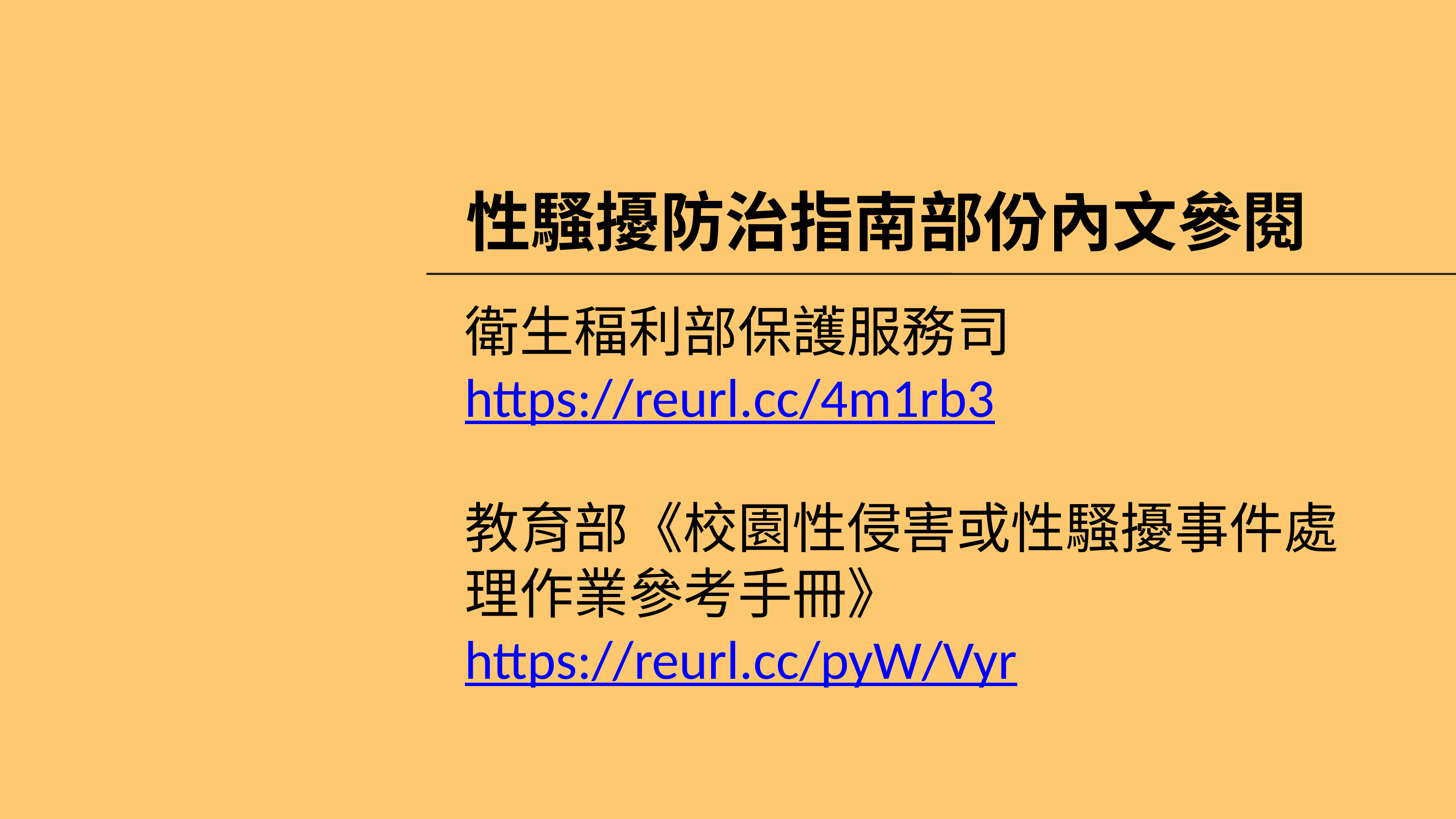

性騷擾防治指南部份內文參閱

衛生稫利部保護服務司https://reurl.cc/4m1rb3

教育部《校園性侵害或性騷擾事件處理作業參考手冊》https://reurl.cc/pyW/Vyr